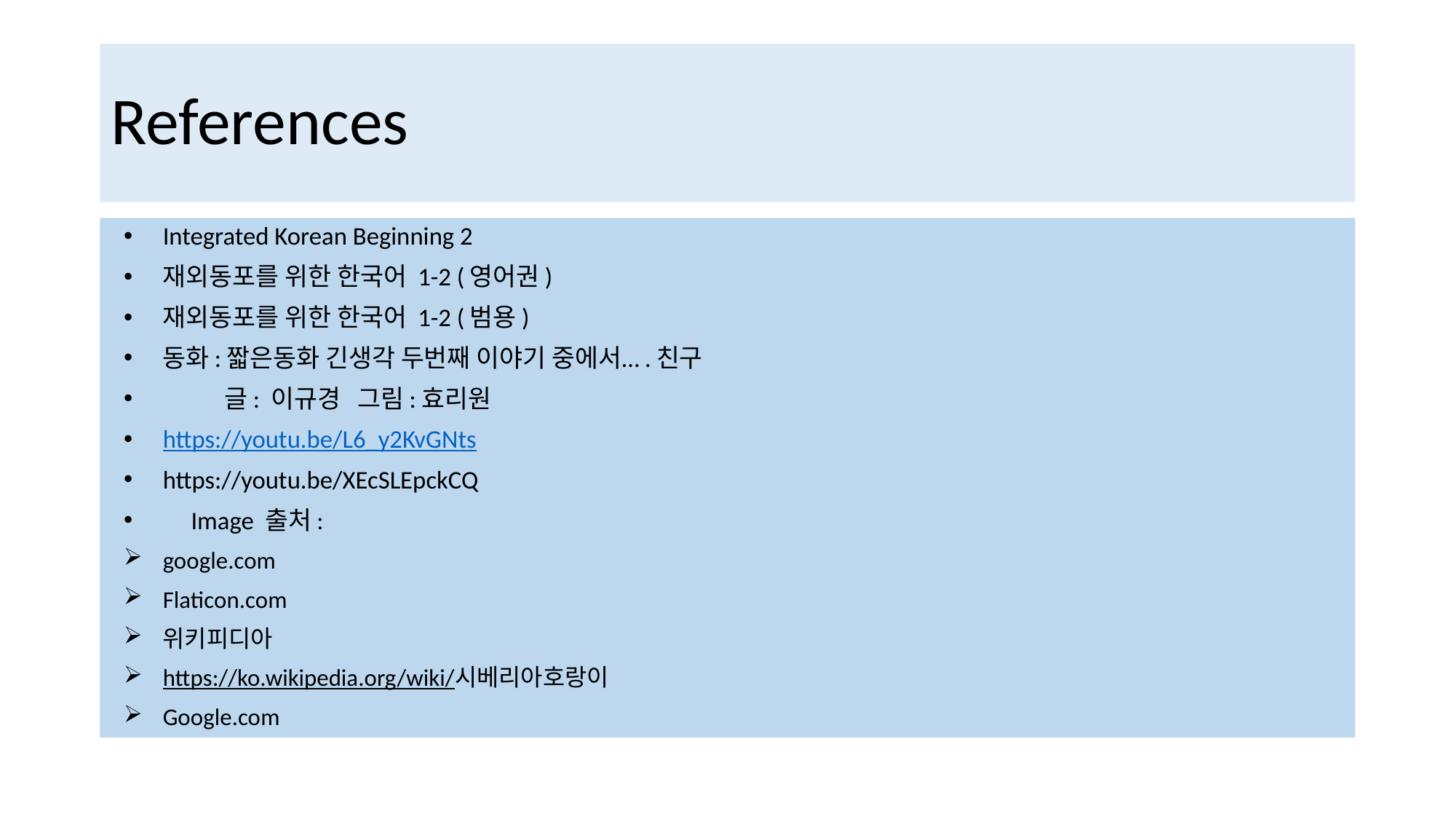

# References
Integrated Korean Beginning 2
재외동포를 위한 한국어 1-2 (영어권)
재외동포를 위한 한국어 1-2 (범용)
동화:짧은동화 긴생각 두번째 이야기 중에서….친구
          글: 이규경   그림:효리원
https://youtu.be/L6_y2KvGNts
https://youtu.be/XEcSLEpckCQ
     Image 출처:
google.com
Flaticon.com
위키피디아
https://ko.wikipedia.org/wiki/시베리아호랑이
Google.com